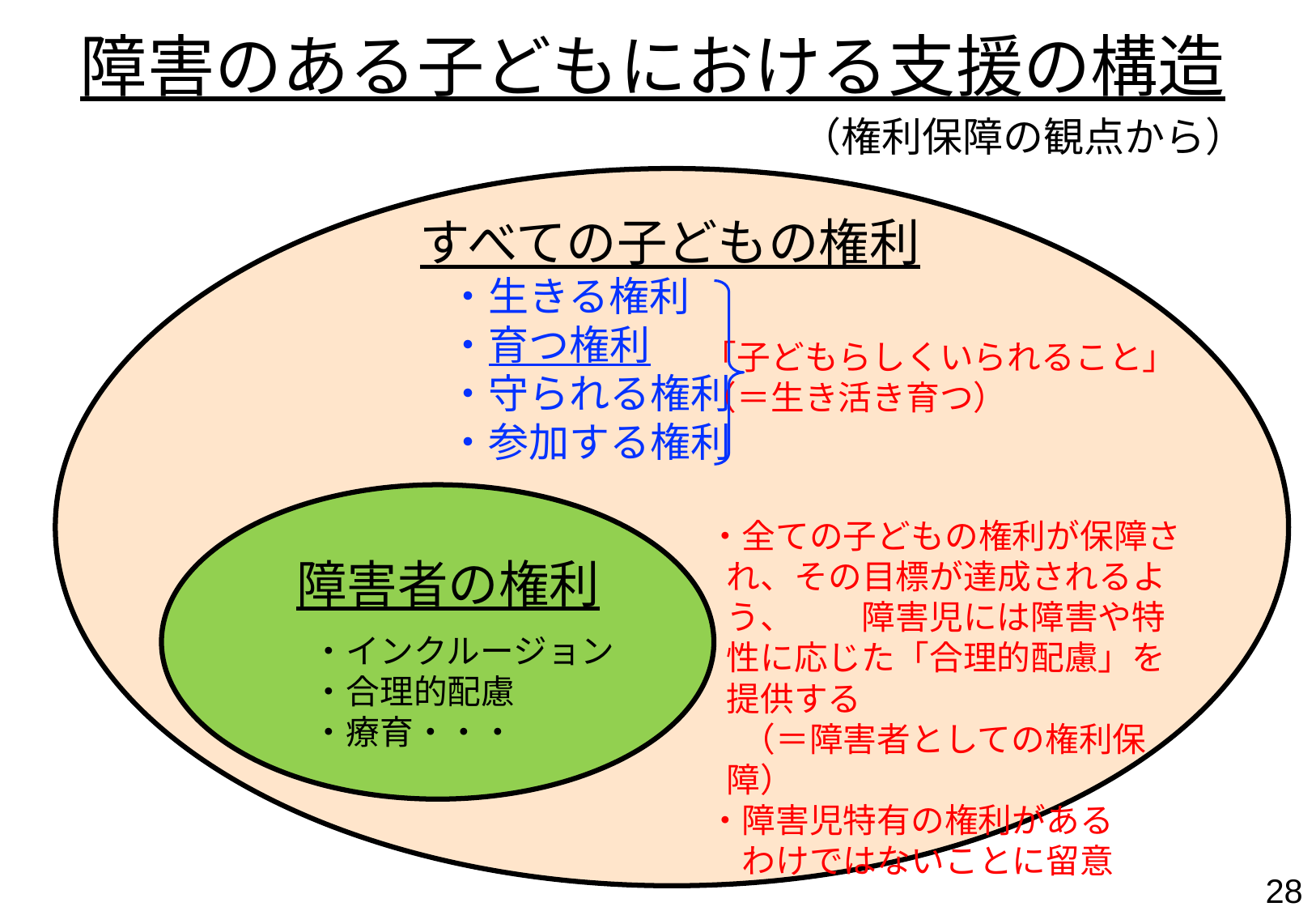

# 障害のある子どもにおける支援の構造
（権利保障の観点から）

すべての子どもの権利
・生きる権利
・育つ権利
・守られる権利
・参加する権利

「子どもらしくいられること」
（＝生き活き育つ）

・全ての子どもの権利が保障され、その目標が達成されるよう、　　障害児には障害や特性に応じた「合理的配慮」を提供する
　（＝障害者としての権利保障）
・障害児特有の権利がある
　わけではないことに留意
障害者の権利
・インクルージョン
・合理的配慮
・療育・・・
28